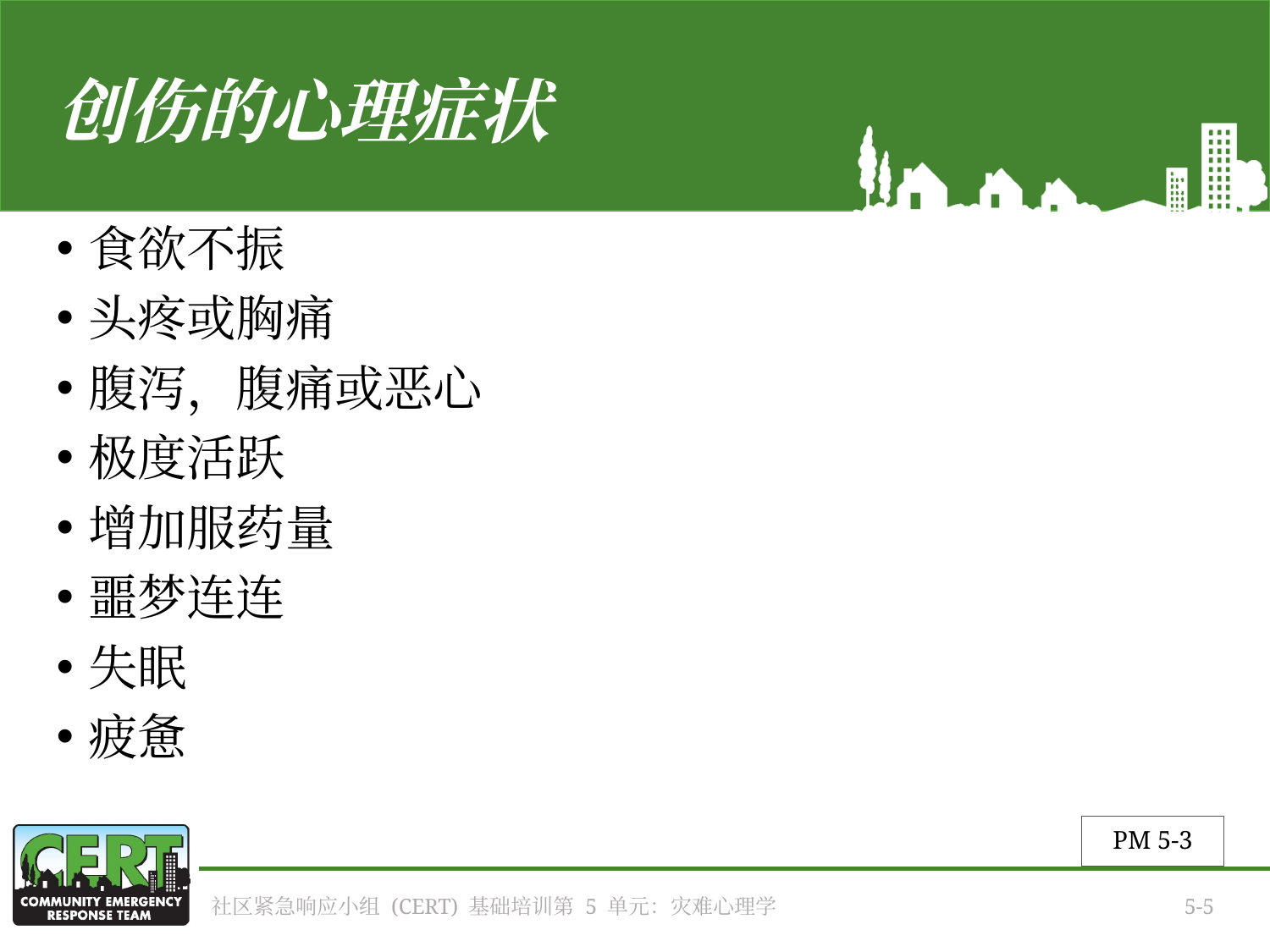

# 创伤的心理症状
食欲不振
头疼或胸痛
腹泻，腹痛或恶心
极度活跃
增加服药量
噩梦连连
失眠
疲惫
PM 5-3
社区紧急响应小组 (CERT) 基础培训第 5 单元：灾难心理学
5-5